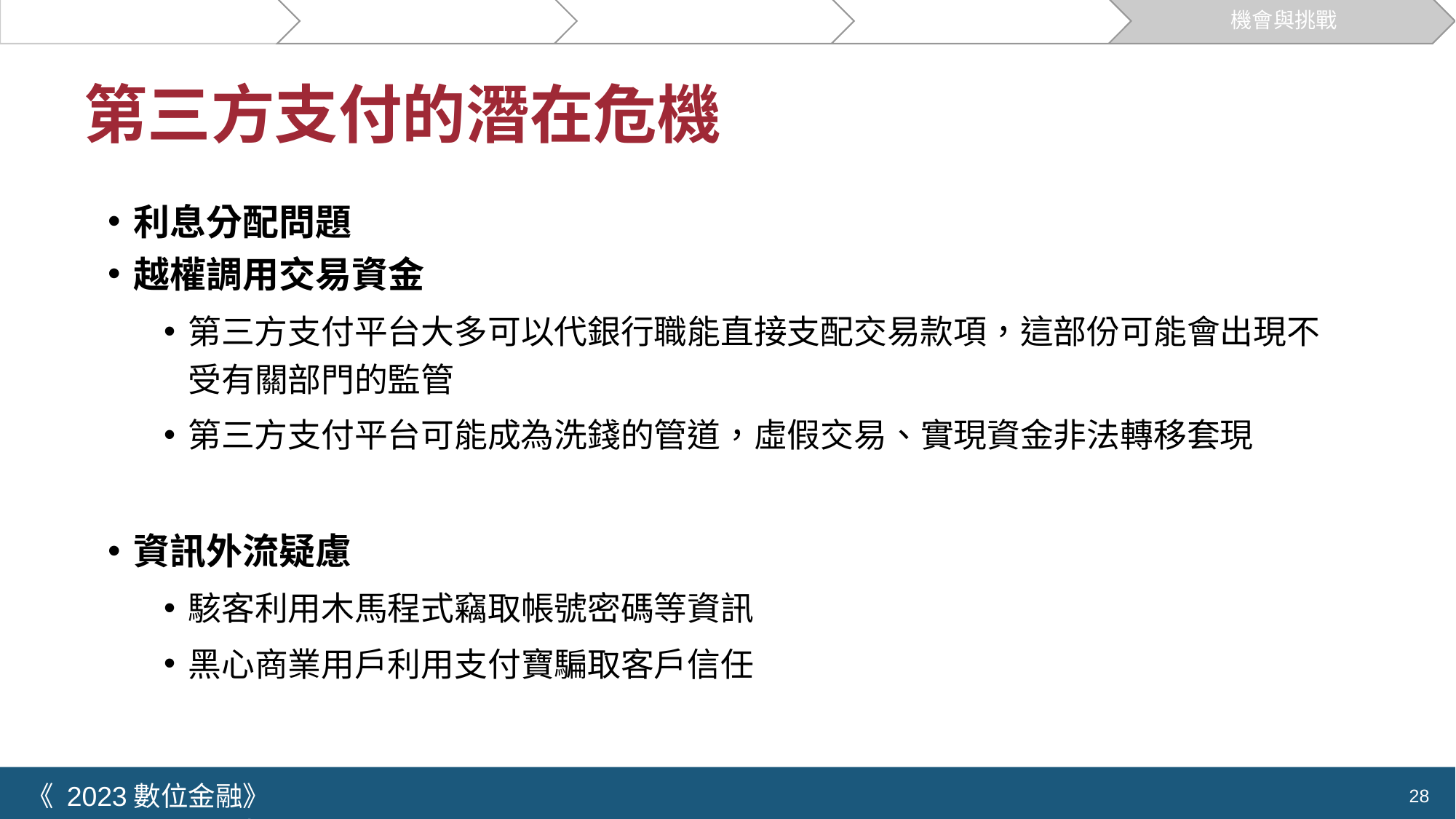

關於支付

第三方支付的運作

創新模式

市場與案例

機會與挑戰
# 第三方支付的潛在危機
利息分配問題
越權調用交易資金
第三方支付平台大多可以代銀行職能直接支配交易款項，這部份可能會出現不受有關部門的監管
第三方支付平台可能成為洗錢的管道，虛假交易、實現資金非法轉移套現

資訊外流疑慮
駭客利用木馬程式竊取帳號密碼等資訊
黑心商業用戶利用支付寶騙取客戶信任
《 2023數位金融》                                                                                                                                             	NYCU.IIM.IEBI Lab
28